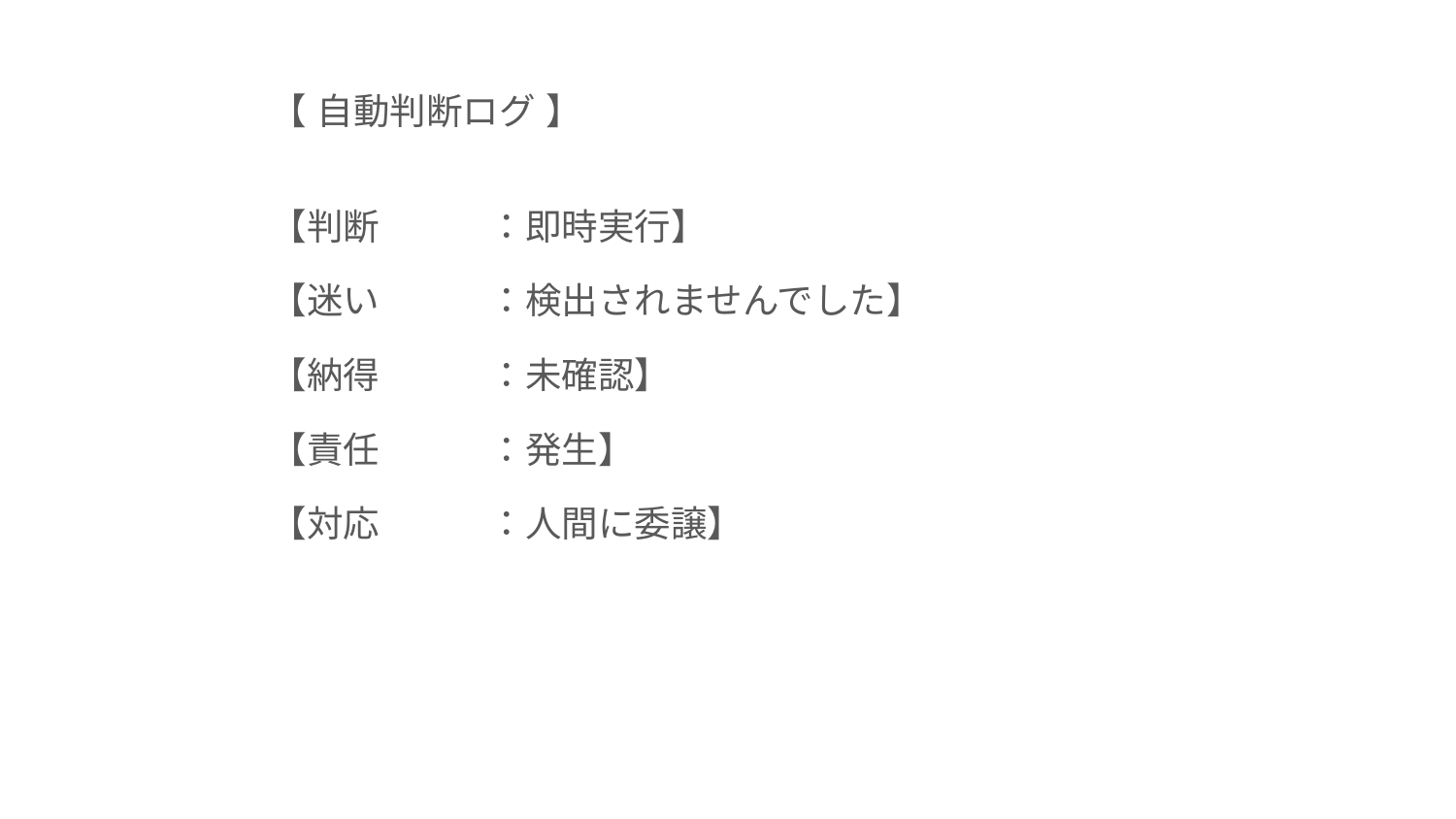

# 【 自動判断ログ 】
【判断　　　：即時実行】
【迷い　　　：検出されませんでした】
【納得　　　：未確認】
【責任　　　：発生】
【対応　　　：人間に委譲】